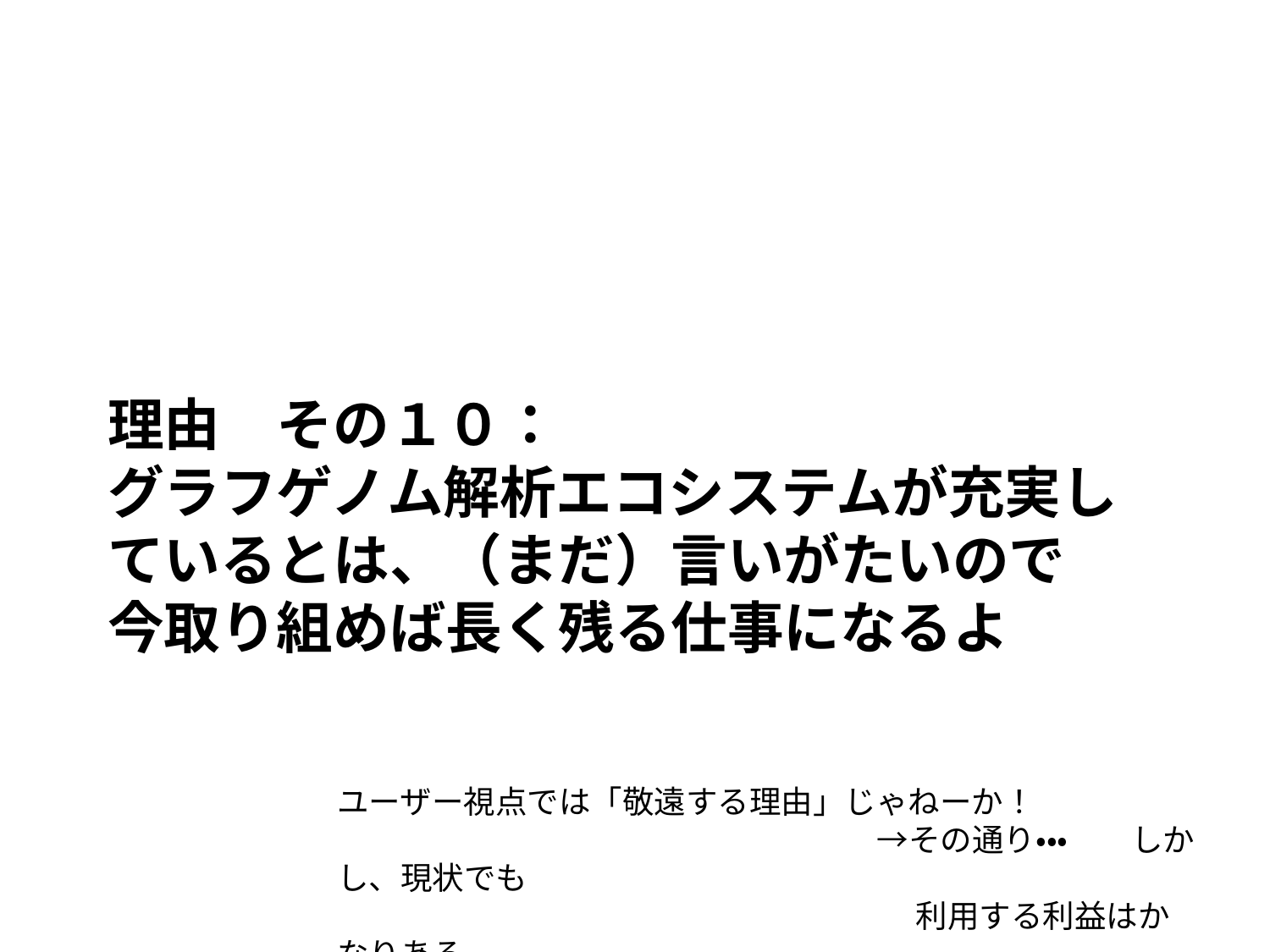

# 理由　その１０： グラフゲノム解析エコシステムが充実しているとは、（まだ）言いがたいので 今取り組めば長く残る仕事になるよ
ユーザー視点では「敬遠する理由」じゃねーか！
　　　　　　　　　　　　　　　　　→その通り・・・　　しかし、現状でも
　　　　　　　　　　　　　　　　　　 利用する利益はかなりある。